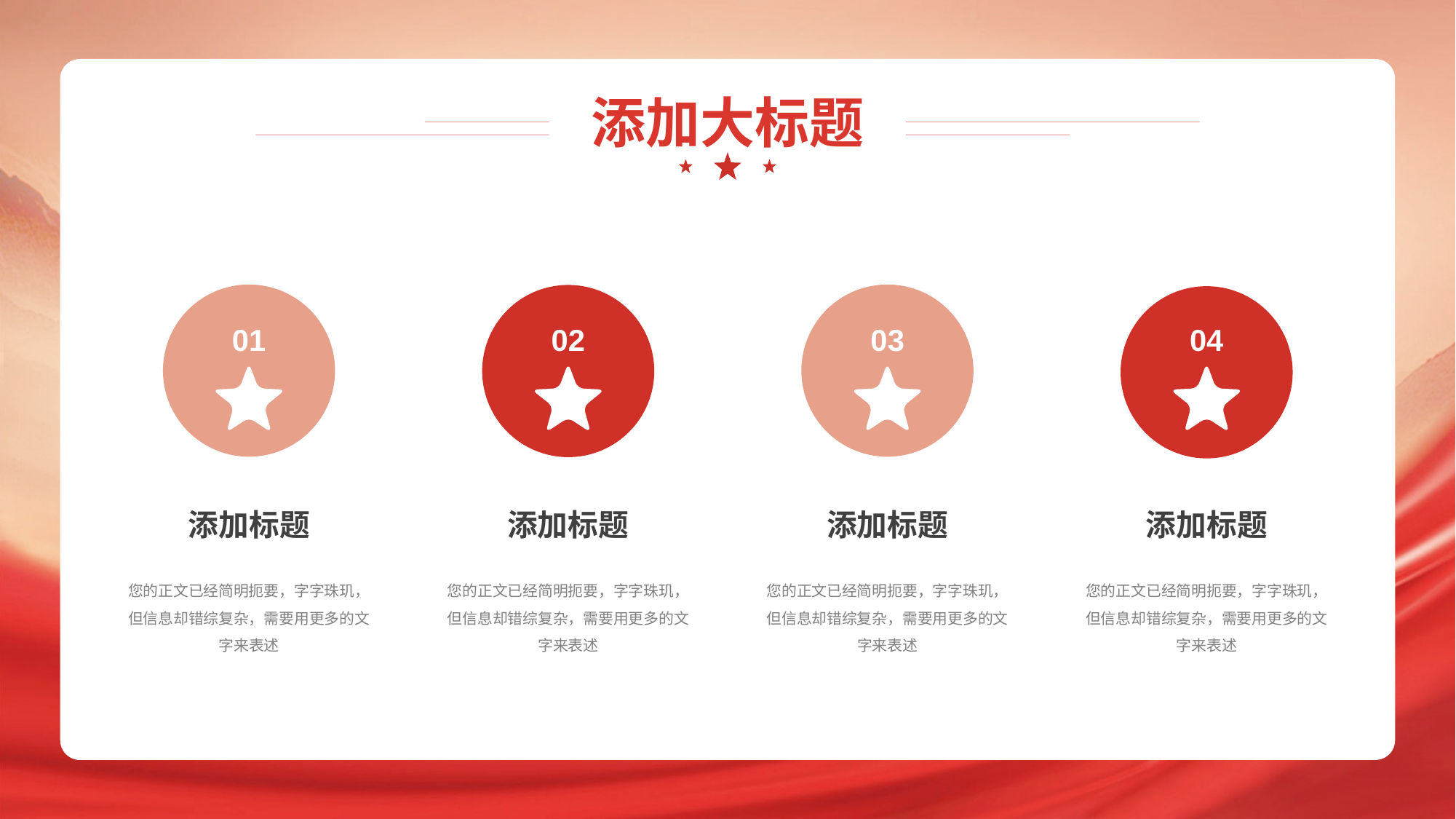

添加大标题

01
02
03
04

添加标题
添加标题
添加标题
添加标题
您的正文已经简明扼要，字字珠玑，但信息却错综复杂，需要用更多的文字来表述
您的正文已经简明扼要，字字珠玑，但信息却错综复杂，需要用更多的文字来表述
您的正文已经简明扼要，字字珠玑，但信息却错综复杂，需要用更多的文字来表述
您的正文已经简明扼要，字字珠玑，但信息却错综复杂，需要用更多的文字来表述